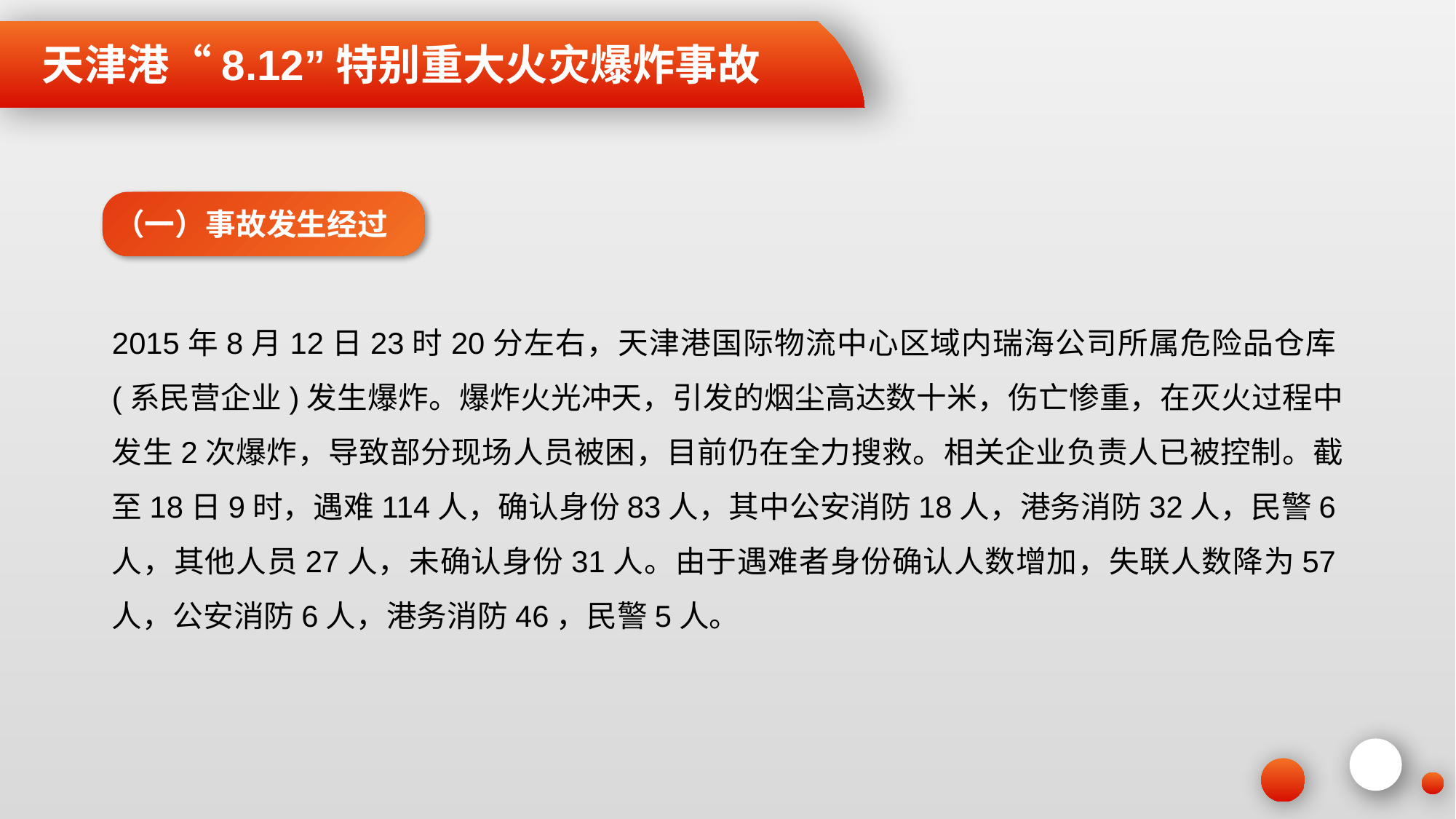

天津港“8.12”特别重大火灾爆炸事故

（一）事故发生经过
2015年8月12日23时20分左右，天津港国际物流中心区域内瑞海公司所属危险品仓库(系民营企业)发生爆炸。爆炸火光冲天，引发的烟尘高达数十米，伤亡惨重，在灭火过程中发生2次爆炸，导致部分现场人员被困，目前仍在全力搜救。相关企业负责人已被控制。截至18日9时，遇难114人，确认身份83人，其中公安消防18人，港务消防32人，民警6人，其他人员27人，未确认身份31人。由于遇难者身份确认人数增加，失联人数降为57人，公安消防6人，港务消防46，民警5人。